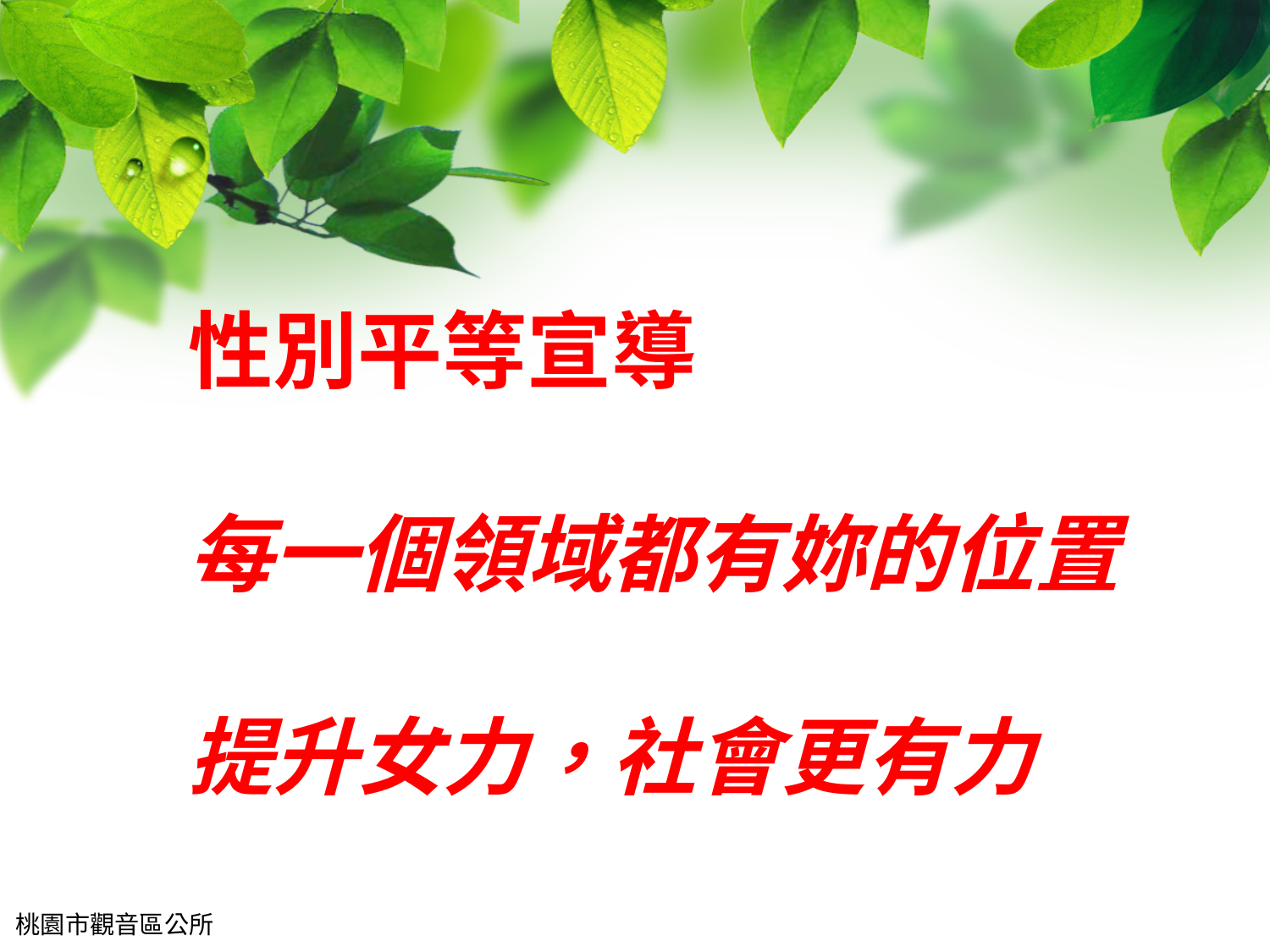

性別平等宣導

每一個領域都有妳的位置

提升女力，社會更有力

桃園市觀音區公所